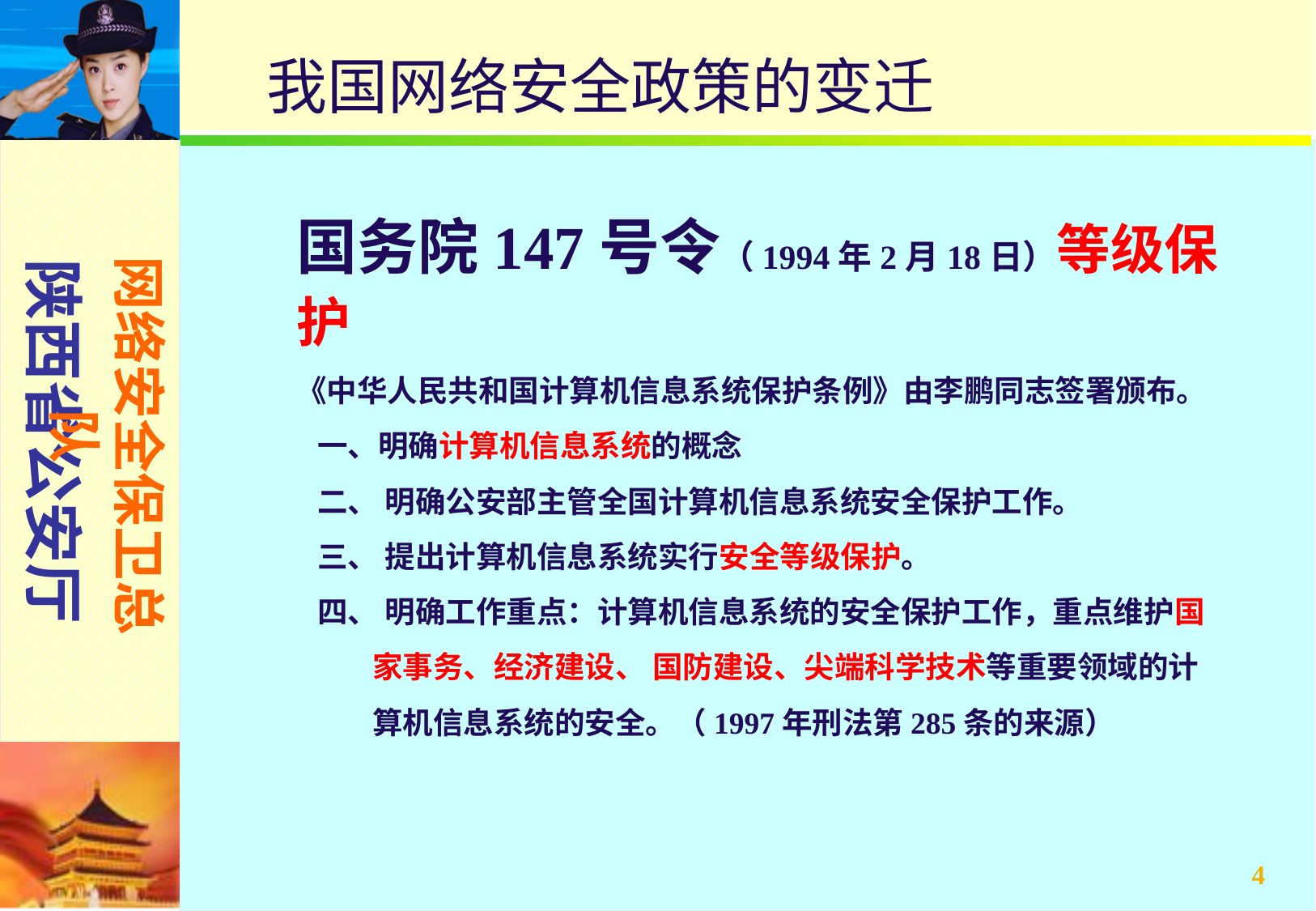

我国网络安全政策的变迁

国务院147号令（1994年2月18日）等级保护
《中华人民共和国计算机信息系统保护条例》由李鹏同志签署颁布。
  一、明确计算机信息系统的概念
  二、 明确公安部主管全国计算机信息系统安全保护工作。
  三、 提出计算机信息系统实行安全等级保护。
  四、 明确工作重点：计算机信息系统的安全保护工作，重点维护国
          家事务、经济建设、 国防建设、尖端科学技术等重要领域的计
          算机信息系统的安全。（1997年刑法第285条的来源）